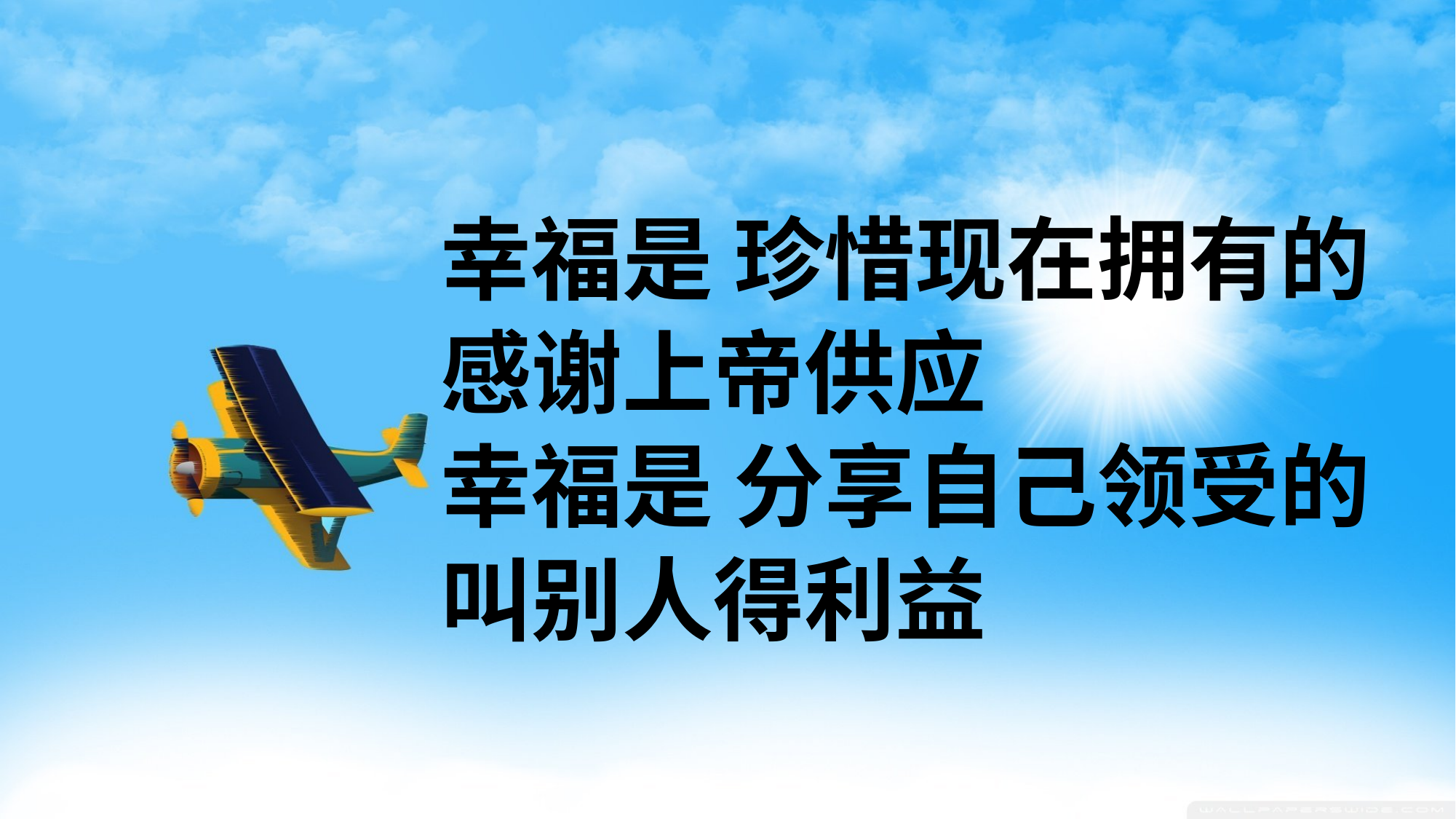

#
幸福是 珍惜现在拥有的
感谢上帝供应
幸福是 分享自己领受的
叫别人得利益